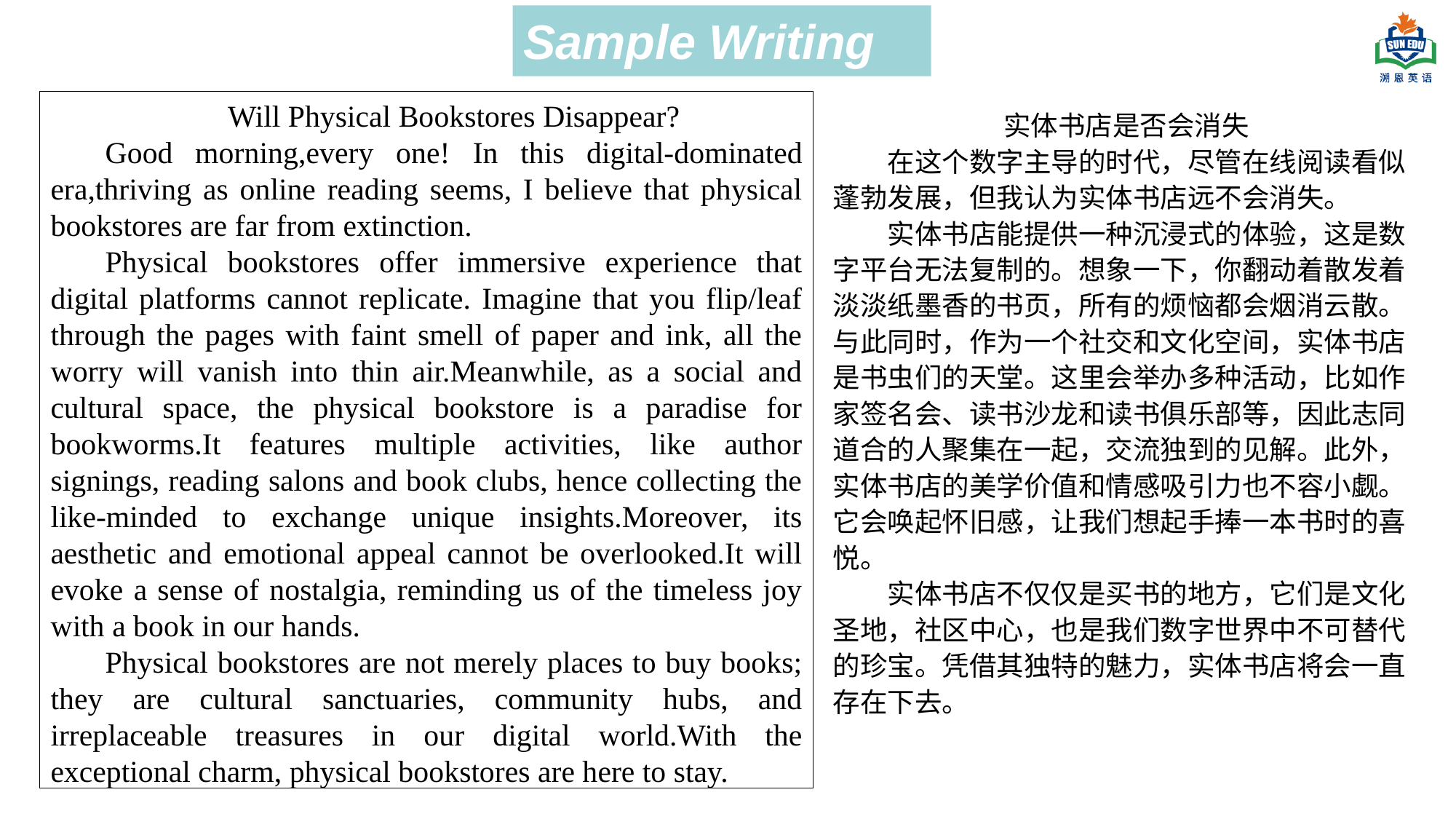

Sample Writing
Will Physical Bookstores Disappear?
Good morning,every one! In this digital-dominated era,thriving as online reading seems, I believe that physical bookstores are far from extinction.
Physical bookstores offer immersive experience that digital platforms cannot replicate. Imagine that you flip/leaf through the pages with faint smell of paper and ink, all the worry will vanish into thin air.Meanwhile, as a social and cultural space, the physical bookstore is a paradise for bookworms.It features multiple activities, like author signings, reading salons and book clubs, hence collecting the like-minded to exchange unique insights.Moreover, its aesthetic and emotional appeal cannot be overlooked.It will evoke a sense of nostalgia, reminding us of the timeless joy with a book in our hands.
Physical bookstores are not merely places to buy books; they are cultural sanctuaries, community hubs, and irreplaceable treasures in our digital world.With the exceptional charm, physical bookstores are here to stay.

实体书店是否会消失
在这个数字主导的时代，尽管在线阅读看似蓬勃发展，但我认为实体书店远不会消失。
实体书店能提供一种沉浸式的体验，这是数字平台无法复制的。想象一下，你翻动着散发着淡淡纸墨香的书页，所有的烦恼都会烟消云散。与此同时，作为一个社交和文化空间，实体书店是书虫们的天堂。这里会举办多种活动，比如作家签名会、读书沙龙和读书俱乐部等，因此志同道合的人聚集在一起，交流独到的见解。此外，实体书店的美学价值和情感吸引力也不容小觑。它会唤起怀旧感，让我们想起手捧一本书时的喜悦。
实体书店不仅仅是买书的地方，它们是文化圣地，社区中心，也是我们数字世界中不可替代的珍宝。凭借其独特的魅力，实体书店将会一直存在下去。